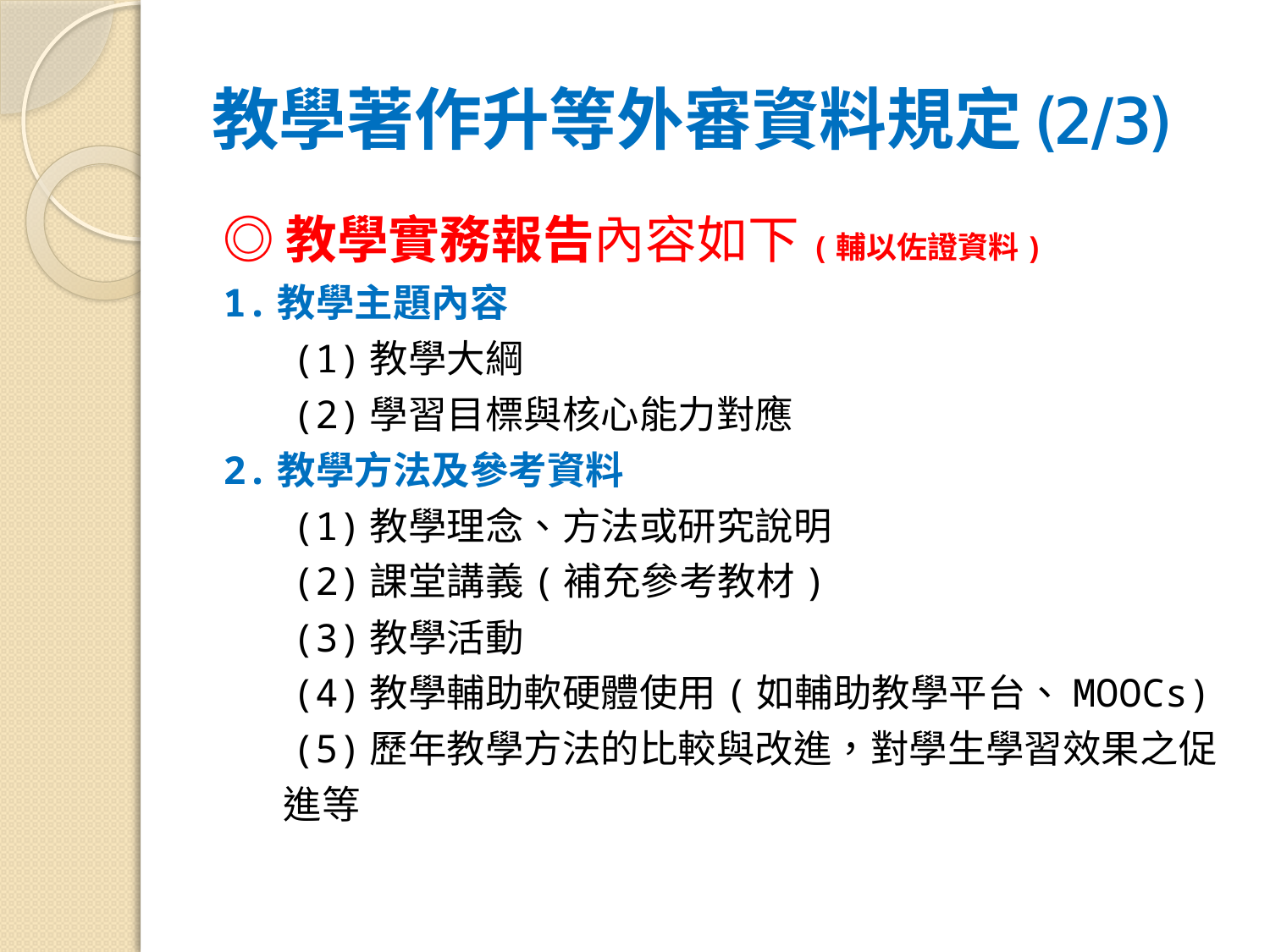

# 教學著作升等外審資料規定(2/3)
◎教學實務報告內容如下(輔以佐證資料)
1.教學主題內容
   (1)教學大綱
   (2)學習目標與核心能力對應
2.教學方法及參考資料
   (1)教學理念、方法或研究說明
   (2)課堂講義(補充參考教材)
   (3)教學活動
   (4)教學輔助軟硬體使用(如輔助教學平台、MOOCs)
   (5)歷年教學方法的比較與改進，對學生學習效果之促
      進等